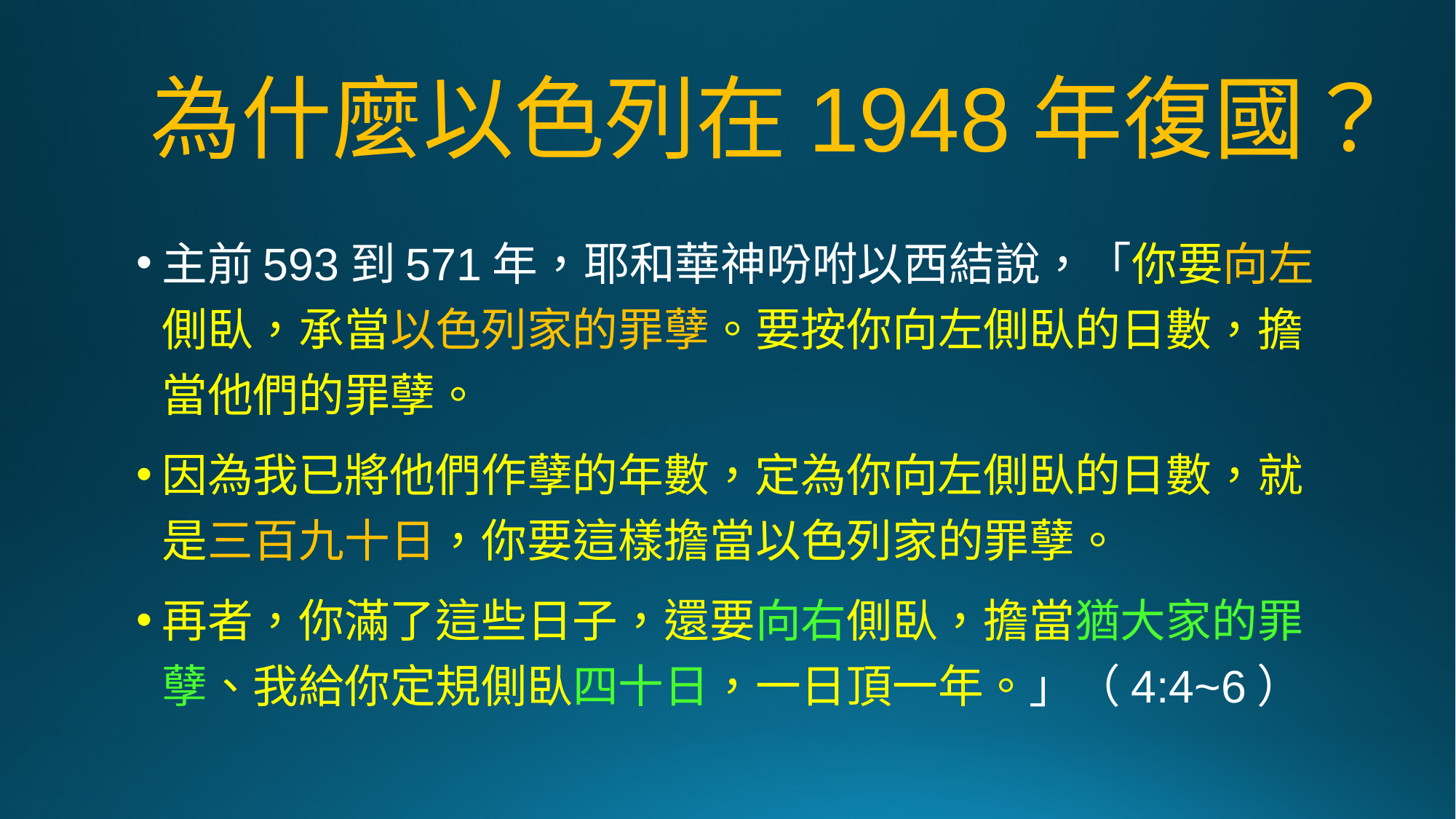

# 為什麼以色列在1948年復國？
主前593到571年，耶和華神吩咐以西結說，「你要向左側臥，承當以色列家的罪孽。要按你向左側臥的日數，擔當他們的罪孽。
因為我已將他們作孽的年數，定為你向左側臥的日數，就是三百九十日，你要這樣擔當以色列家的罪孽。
再者，你滿了這些日子，還要向右側臥，擔當猶大家的罪孽、我給你定規側臥四十日，一日頂一年。」（4:4~6）